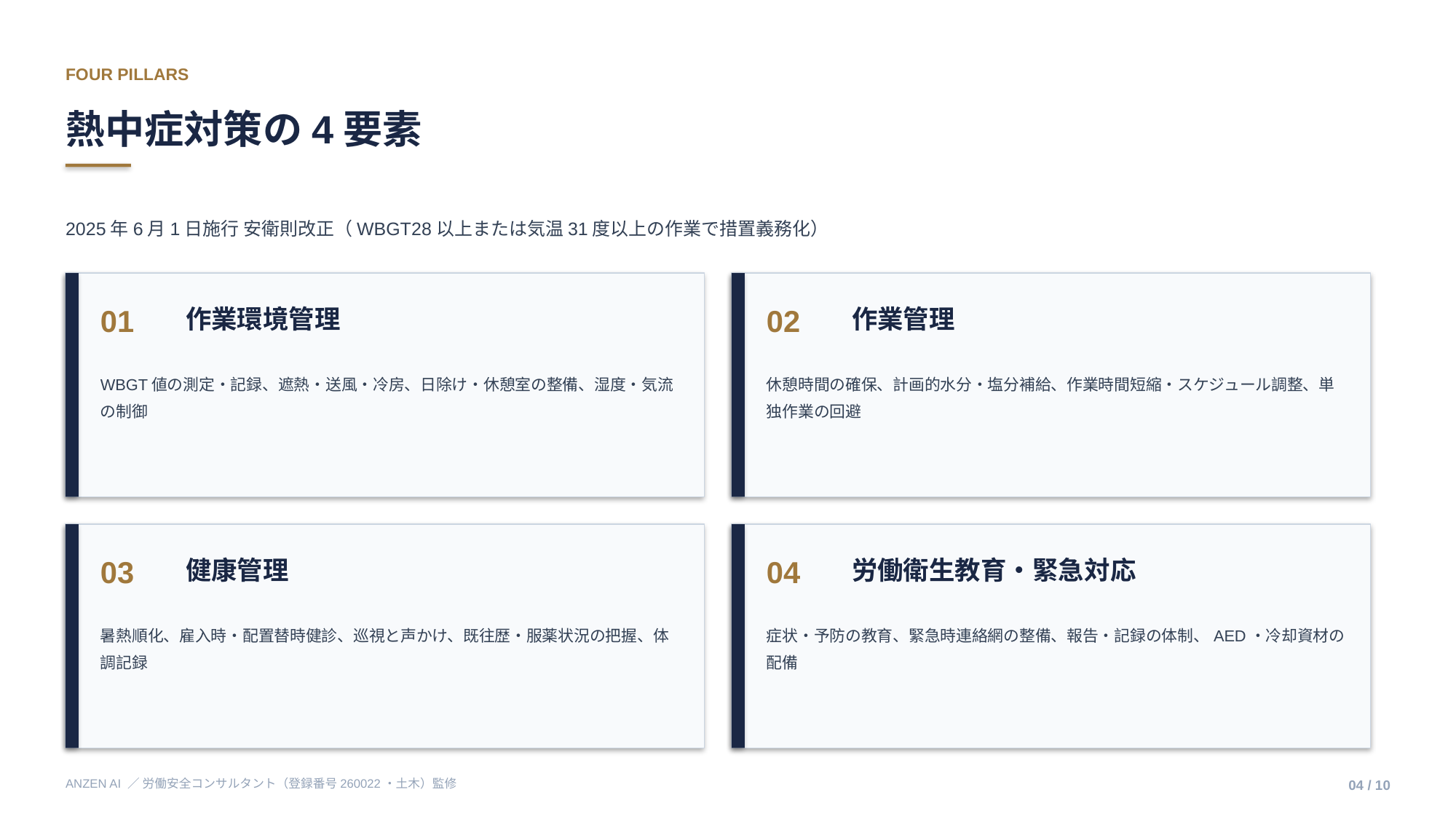

FOUR PILLARS
熱中症対策の4要素

2025年6月1日施行 安衛則改正（WBGT28以上または気温31度以上の作業で措置義務化）

01
02
作業環境管理
作業管理
WBGT値の測定・記録、遮熱・送風・冷房、日除け・休憩室の整備、湿度・気流の制御
休憩時間の確保、計画的水分・塩分補給、作業時間短縮・スケジュール調整、単独作業の回避

03
04
健康管理
労働衛生教育・緊急対応
暑熱順化、雇入時・配置替時健診、巡視と声かけ、既往歴・服薬状況の把握、体調記録
症状・予防の教育、緊急時連絡網の整備、報告・記録の体制、AED・冷却資材の配備
ANZEN AI ／ 労働安全コンサルタント（登録番号260022・土木）監修
04 / 10